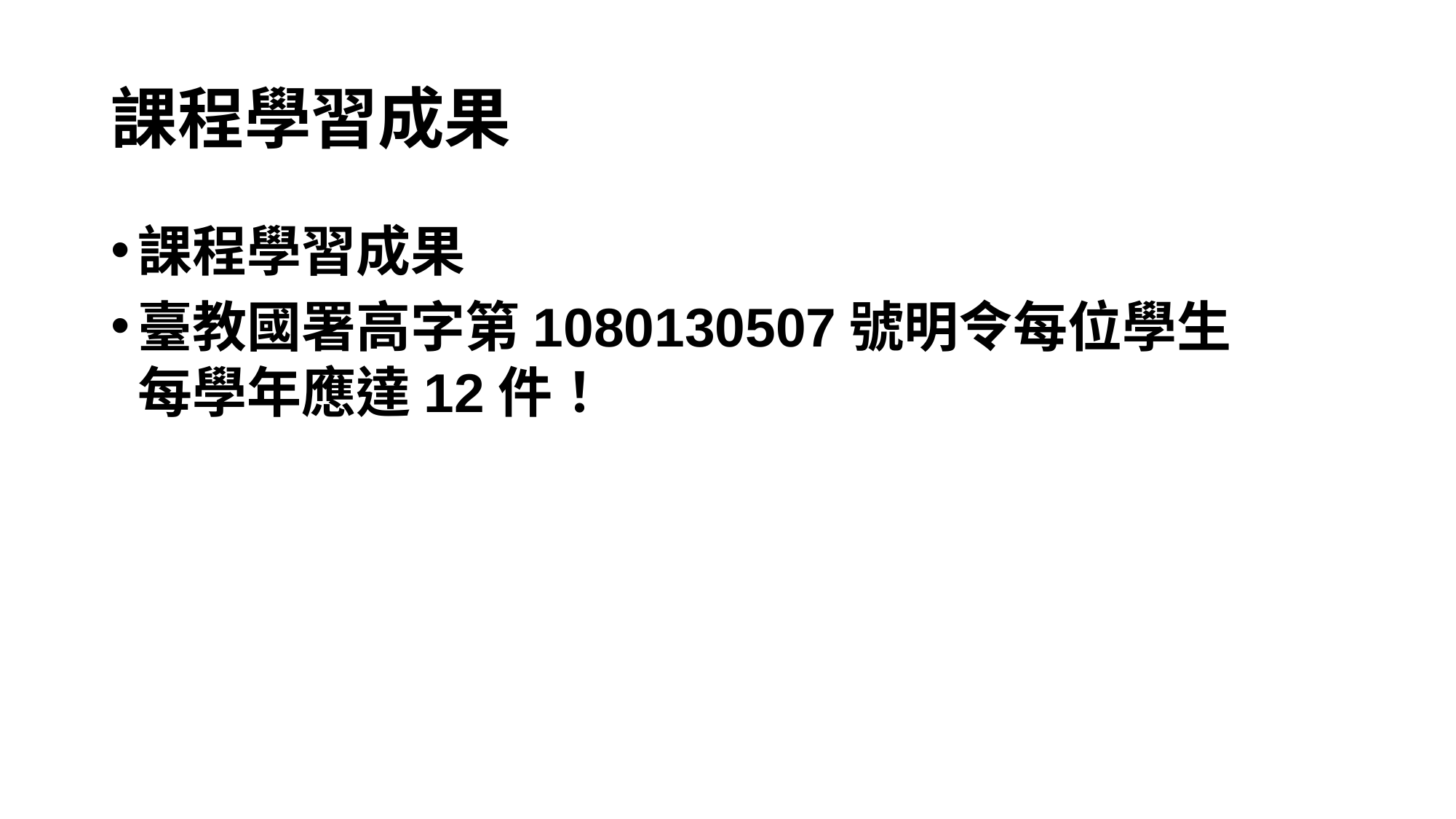

# 課程學習成果
課程學習成果
臺教國署高字第1080130507號明令每位學生每學年應達12件！